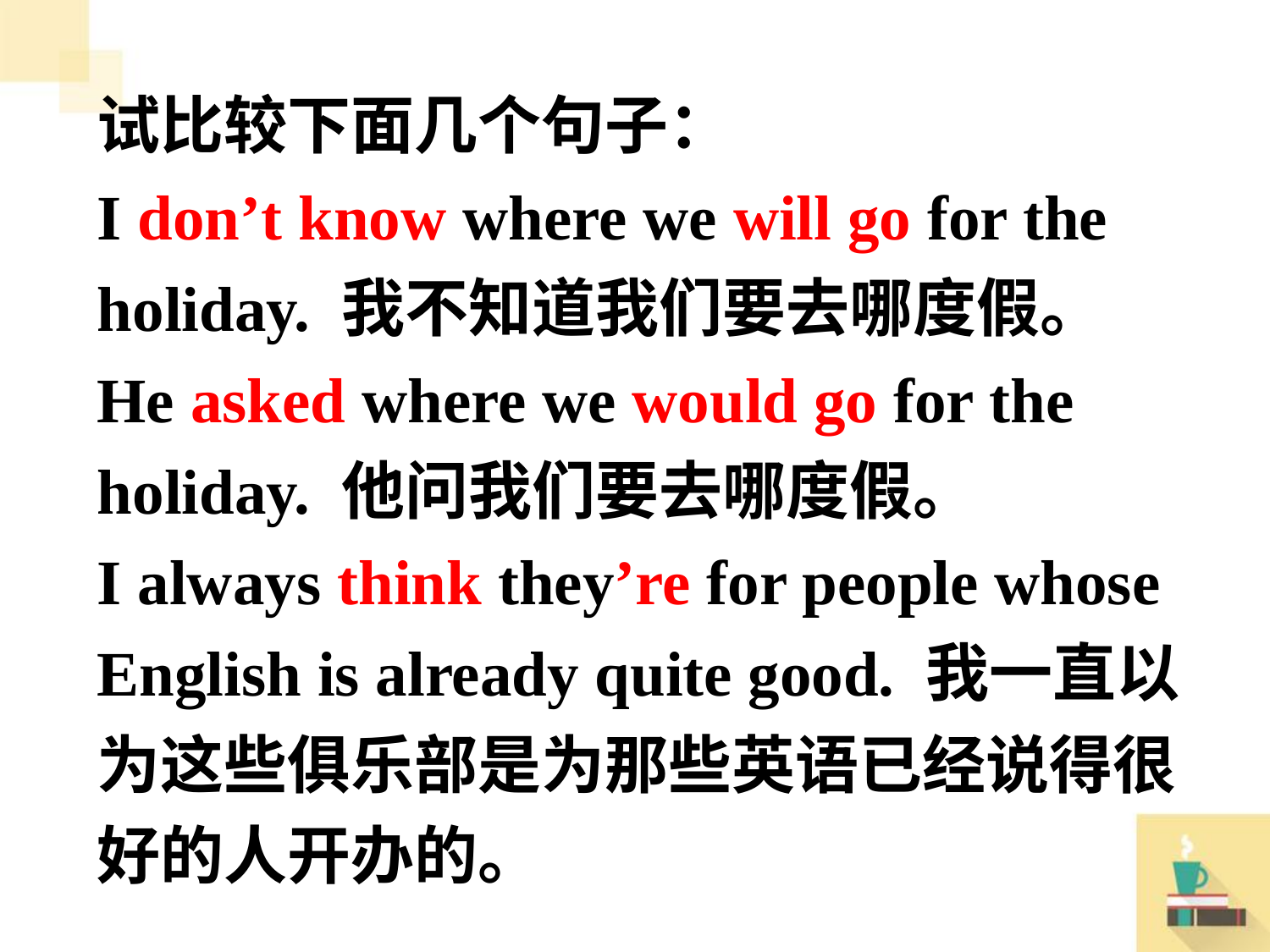

试比较下面几个句子：
I don’t know where we will go for the holiday. 我不知道我们要去哪度假。
He asked where we would go for the holiday. 他问我们要去哪度假。
I always think they’re for people whose English is already quite good. 我一直以为这些俱乐部是为那些英语已经说得很好的人开办的。